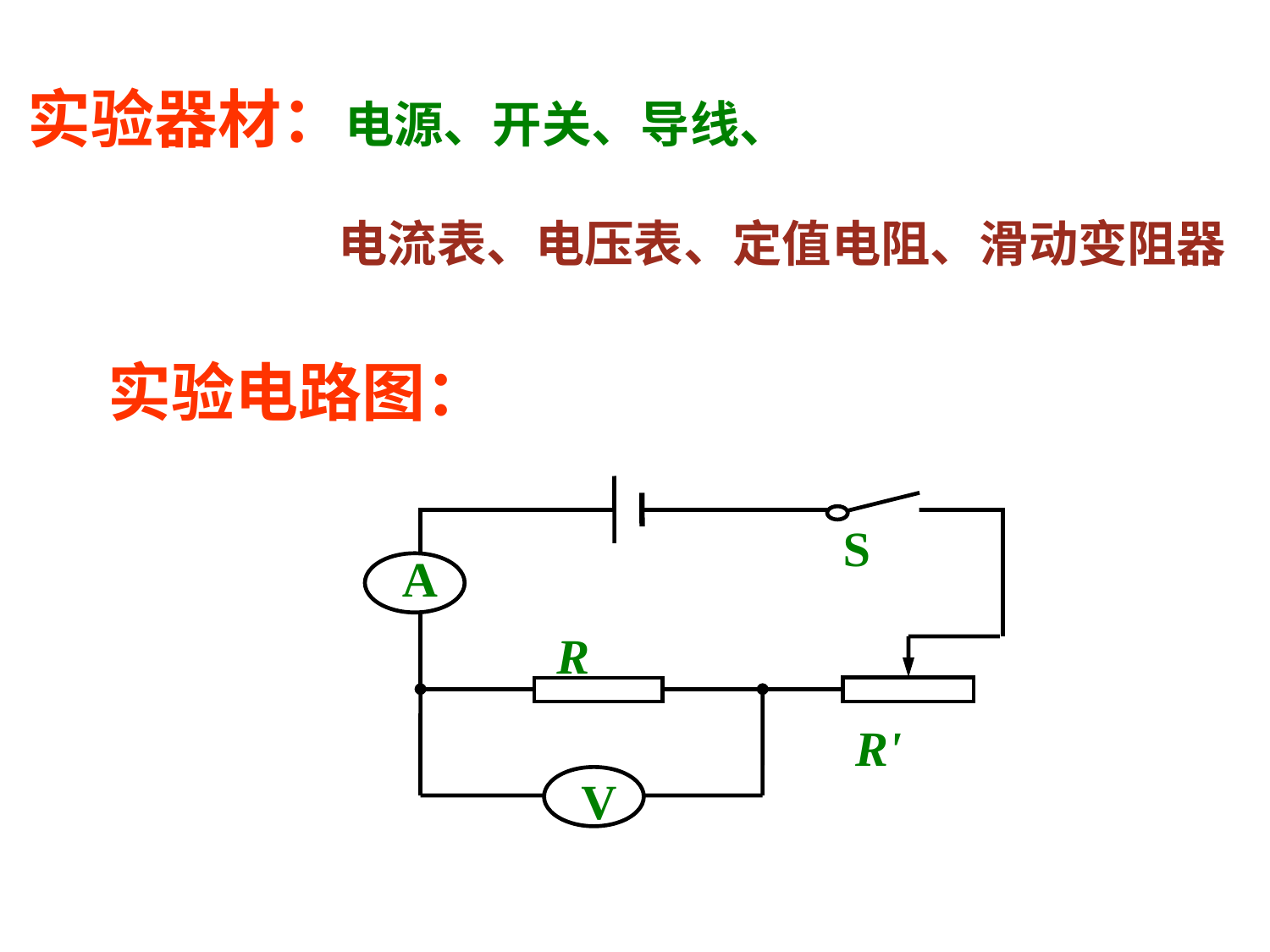

# 实验器材：电源、开关、导线、

电流表、电压表、定值电阻、滑动变阻器
实验电路图：

S
  A

R

R'
  V